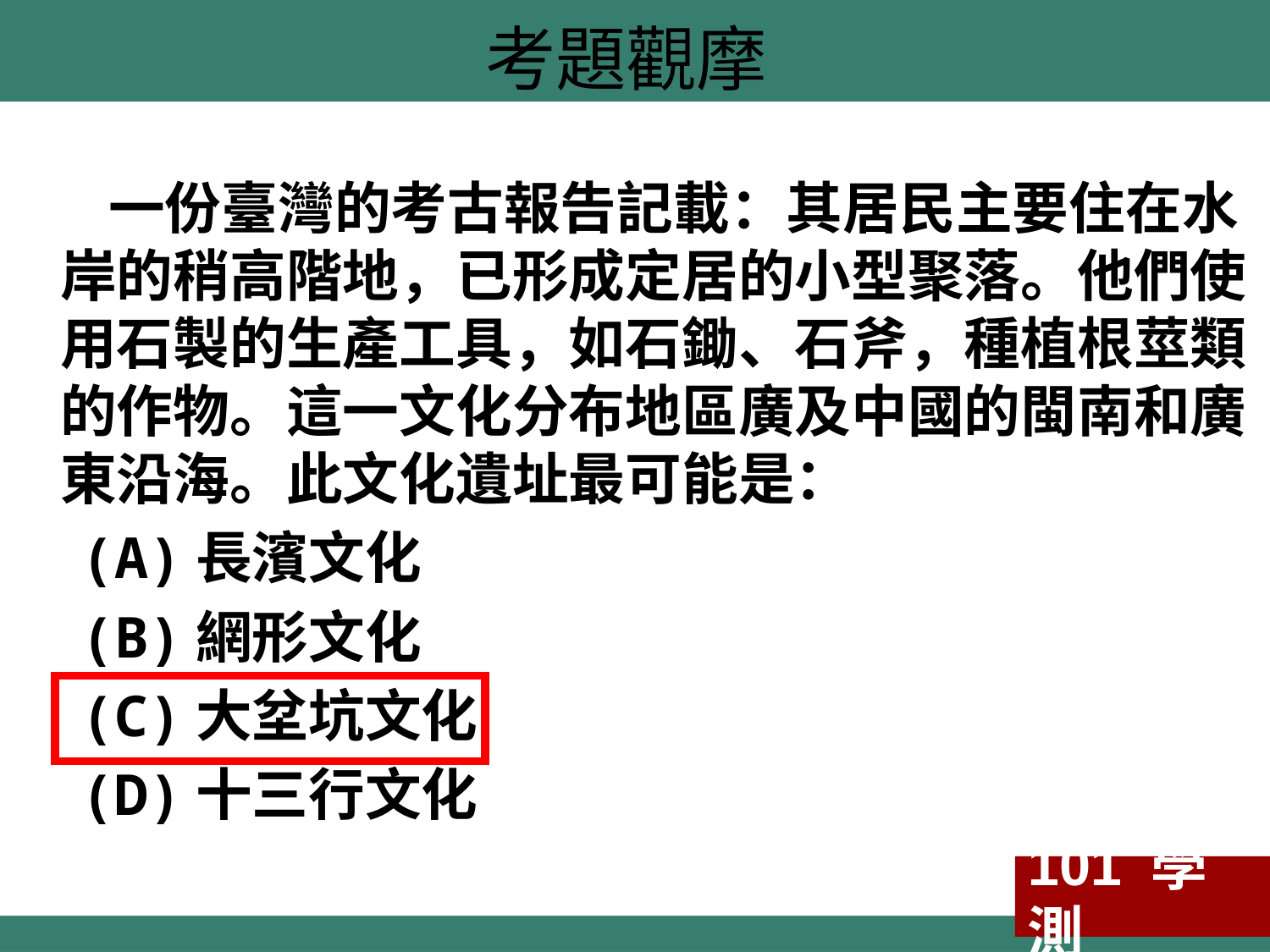

考題觀摩
  　一份臺灣的考古報告記載：其居民主要住在水岸的稍高階地，已形成定居的小型聚落。他們使用石製的生產工具，如石鋤、石斧，種植根莖類的作物。這一文化分布地區廣及中國的閩南和廣東沿海。此文化遺址最可能是：
  (A)長濱文化
  (B)網形文化
  (C)大坌坑文化
  (D)十三行文化

101 學測